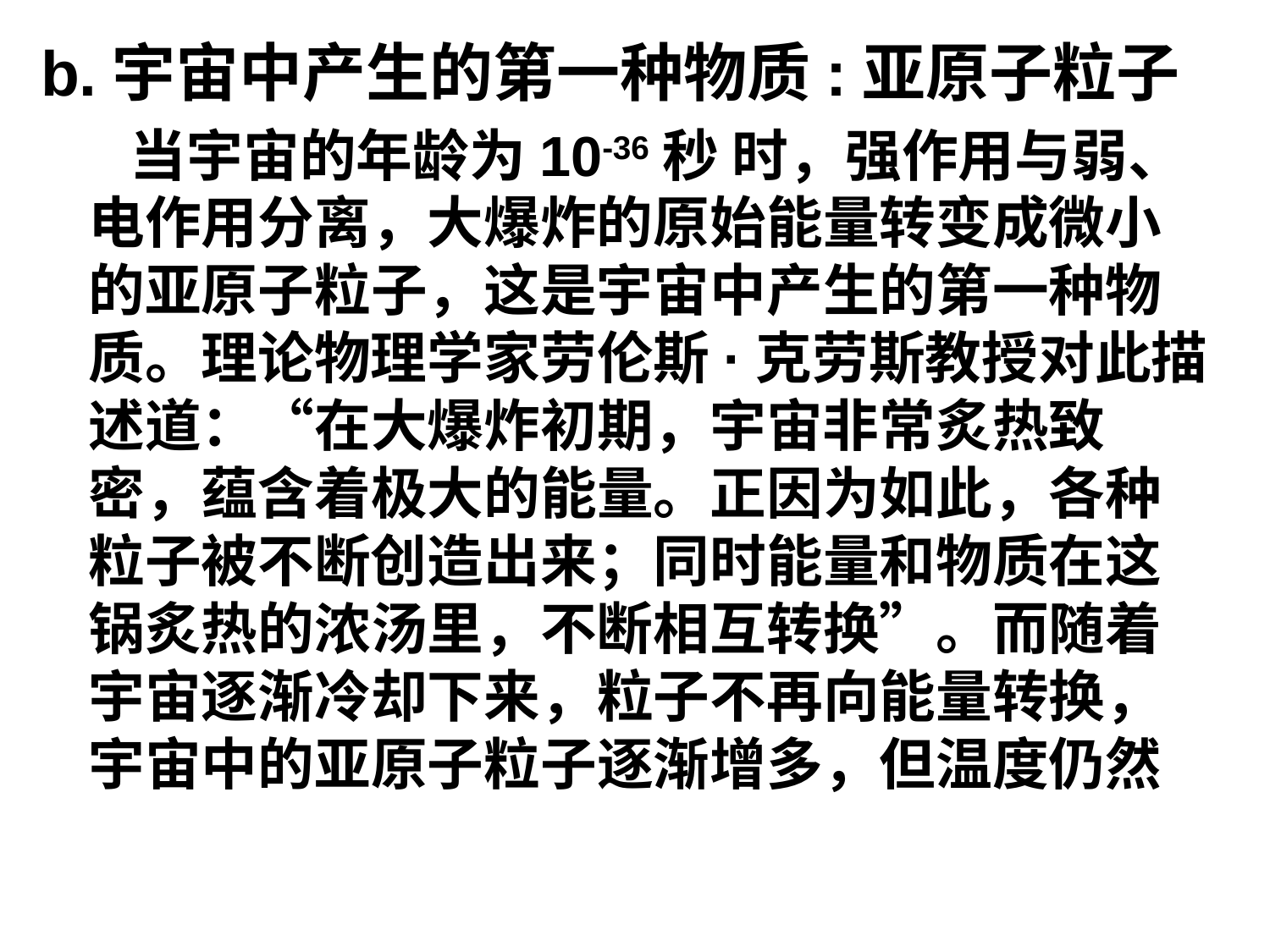

b.宇宙中产生的第一种物质:亚原子粒子
      当宇宙的年龄为10-36秒 时，强作用与弱、电作用分离，大爆炸的原始能量转变成微小的亚原子粒子，这是宇宙中产生的第一种物质。理论物理学家劳伦斯·克劳斯教授对此描述道：“在大爆炸初期，宇宙非常炙热致密，蕴含着极大的能量。正因为如此，各种粒子被不断创造出来；同时能量和物质在这锅炙热的浓汤里，不断相互转换”。而随着宇宙逐渐冷却下来，粒子不再向能量转换，宇宙中的亚原子粒子逐渐增多，但温度仍然